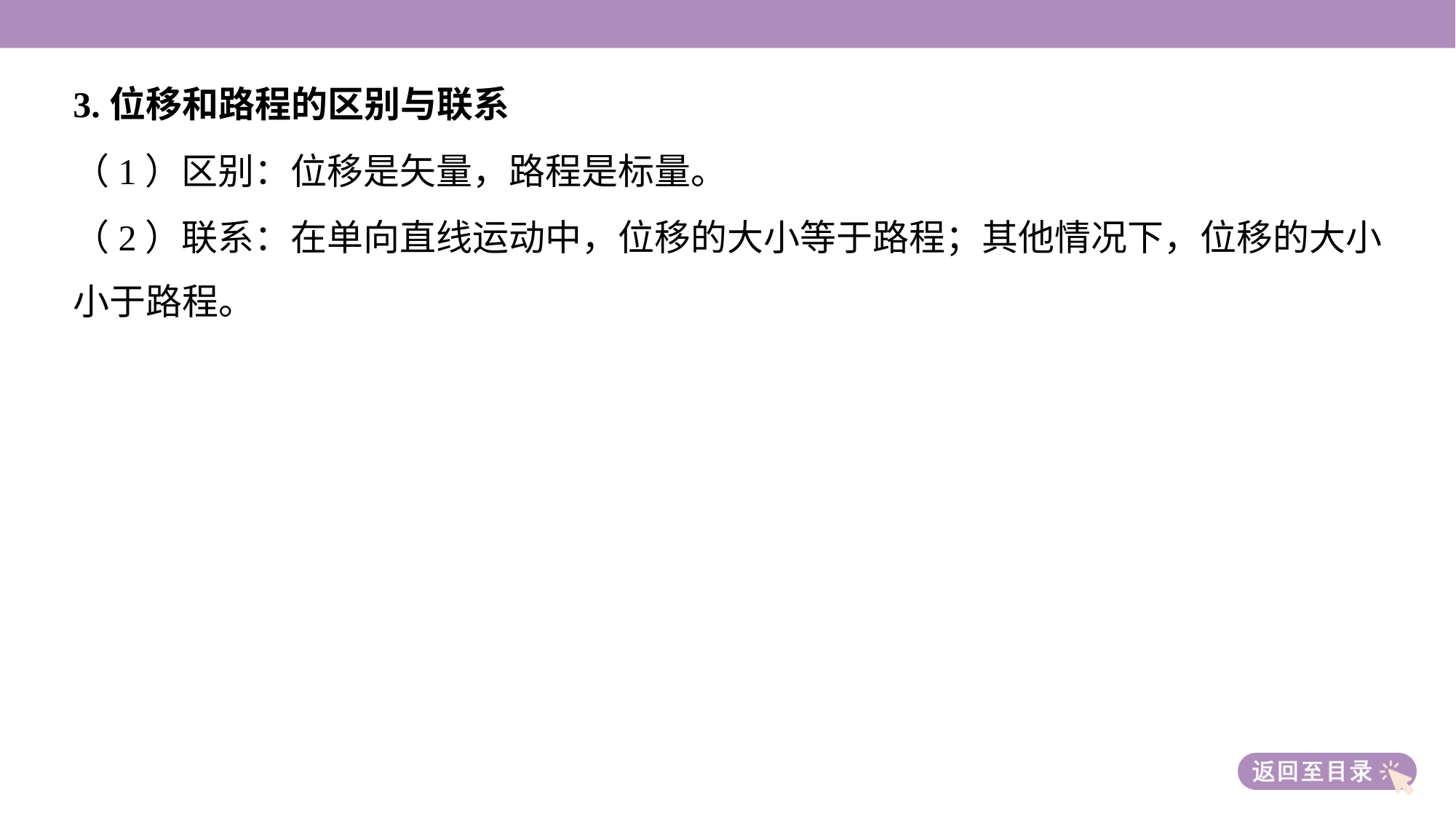

3.位移和路程的区别与联系
（1）区别：位移是矢量，路程是标量。
（2）联系：在单向直线运动中，位移的大小等于路程；其他情况下，位移的大小
小于路程。